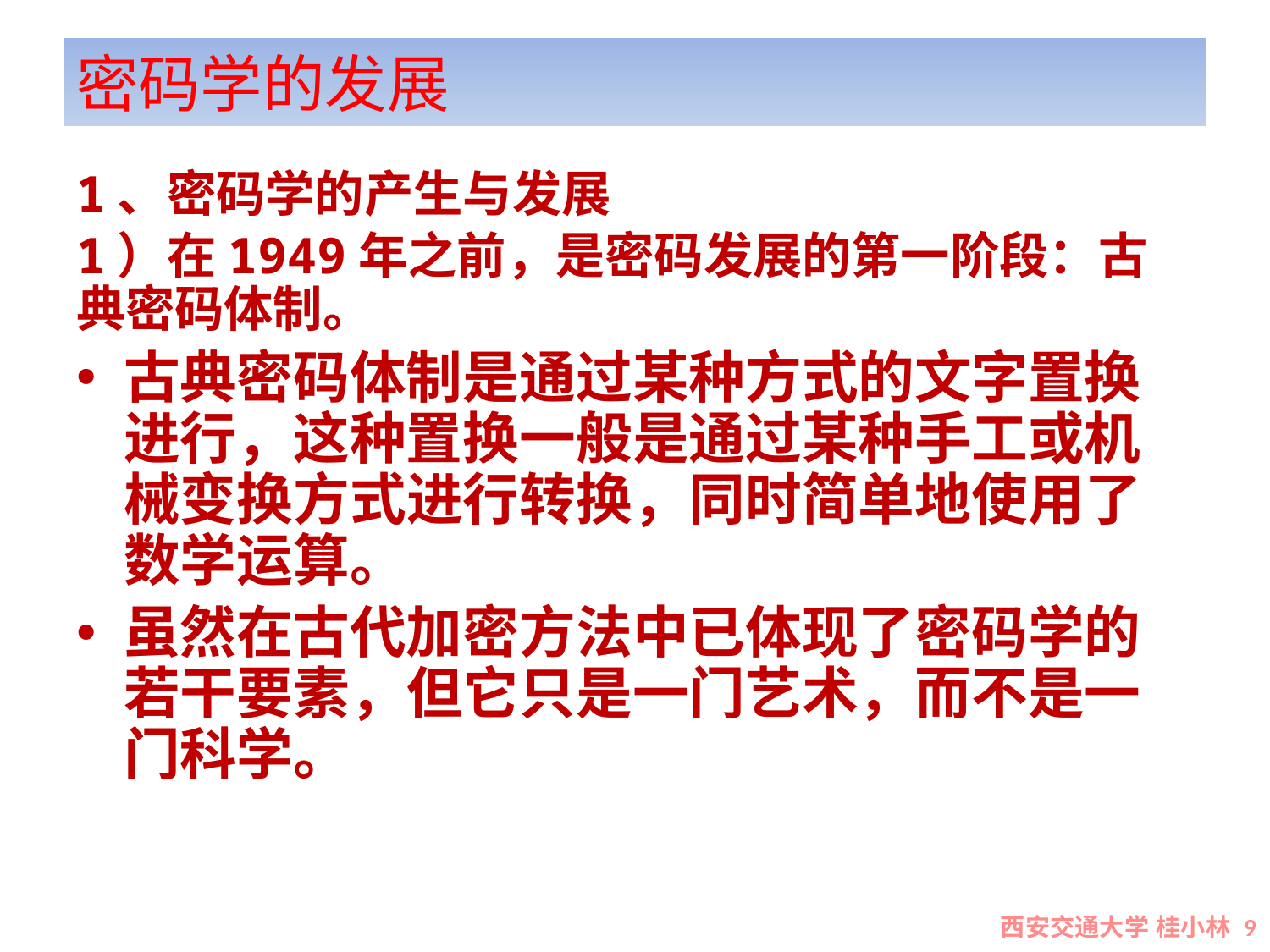

# 密码学的发展
1、密码学的产生与发展
1）在1949年之前，是密码发展的第一阶段：古典密码体制。
古典密码体制是通过某种方式的文字置换进行，这种置换一般是通过某种手工或机械变换方式进行转换，同时简单地使用了数学运算。
虽然在古代加密方法中已体现了密码学的若干要素，但它只是一门艺术，而不是一门科学。
西安交通大学 桂小林 9